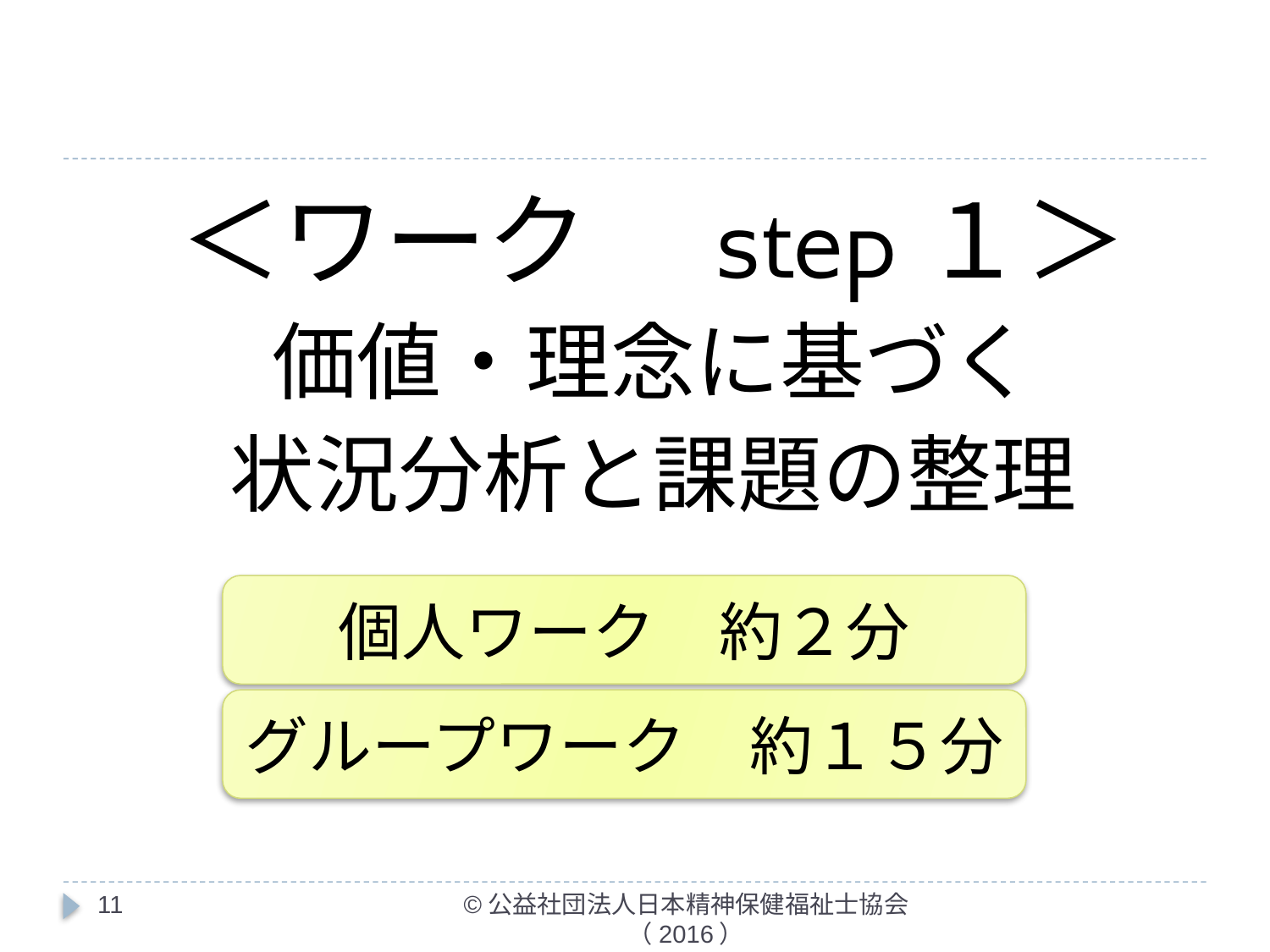

＜ワーク　step１＞
価値・理念に基づく
状況分析と課題の整理

個人ワーク　約２分
グループワーク　約１５分
11
©公益社団法人日本精神保健福祉士協会（2016）